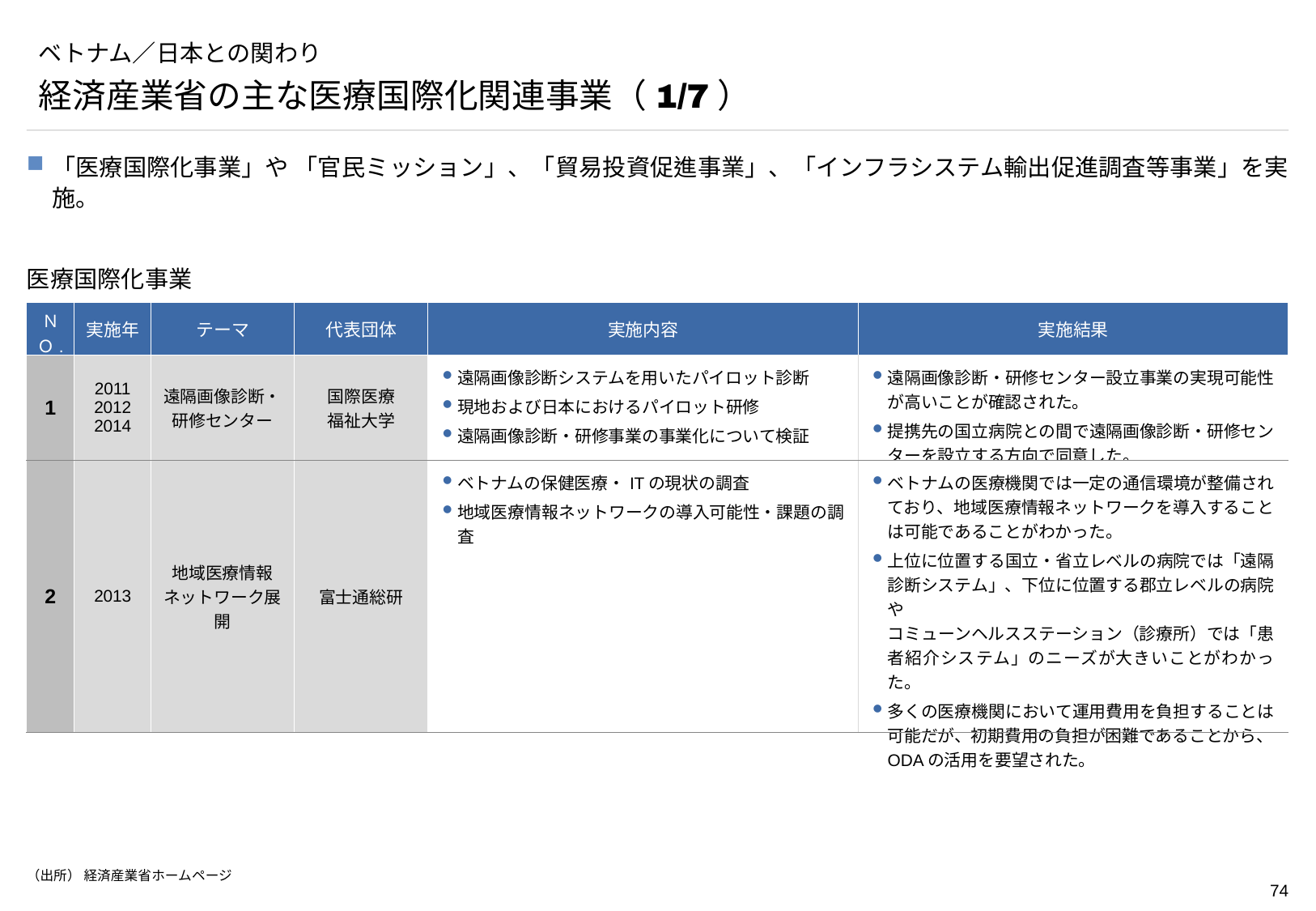

# ベトナム／日本との関わり
経済産業省の主な医療国際化関連事業（1/7）
「医療国際化事業」や 「官民ミッション」、「貿易投資促進事業」、「インフラシステム輸出促進調査等事業」を実施。
医療国際化事業
| ＮＯ. | 実施年 | テーマ | 代表団体 | 実施内容 | 実施結果 |
| --- | --- | --- | --- | --- | --- |
| 1 | 2011 2012 2014 | 遠隔画像診断・ 研修センター | 国際医療 福祉大学 | 遠隔画像診断システムを用いたパイロット診断 現地および日本におけるパイロット研修 遠隔画像診断・研修事業の事業化について検証 | 遠隔画像診断・研修センター設立事業の実現可能性が高いことが確認された。 提携先の国立病院との間で遠隔画像診断・研修センターを設立する方向で同意した。 |
| 2 | 2013 | 地域医療情報 ネットワーク展開 | 富士通総研 | ベトナムの保健医療・ITの現状の調査 地域医療情報ネットワークの導入可能性・課題の調査 | ベトナムの医療機関では一定の通信環境が整備されており、地域医療情報ネットワークを導入することは可能であることがわかった。 上位に位置する国立・省立レベルの病院では「遠隔診断システム」、下位に位置する郡立レベルの病院や コミューンヘルスステーション（診療所）では「患者紹介システム」のニーズが大きいことがわかった。 多くの医療機関において運用費用を負担することは可能だが、初期費用の負担が困難であることから、ODAの活用を要望された。 |
（出所） 経済産業省ホームページ